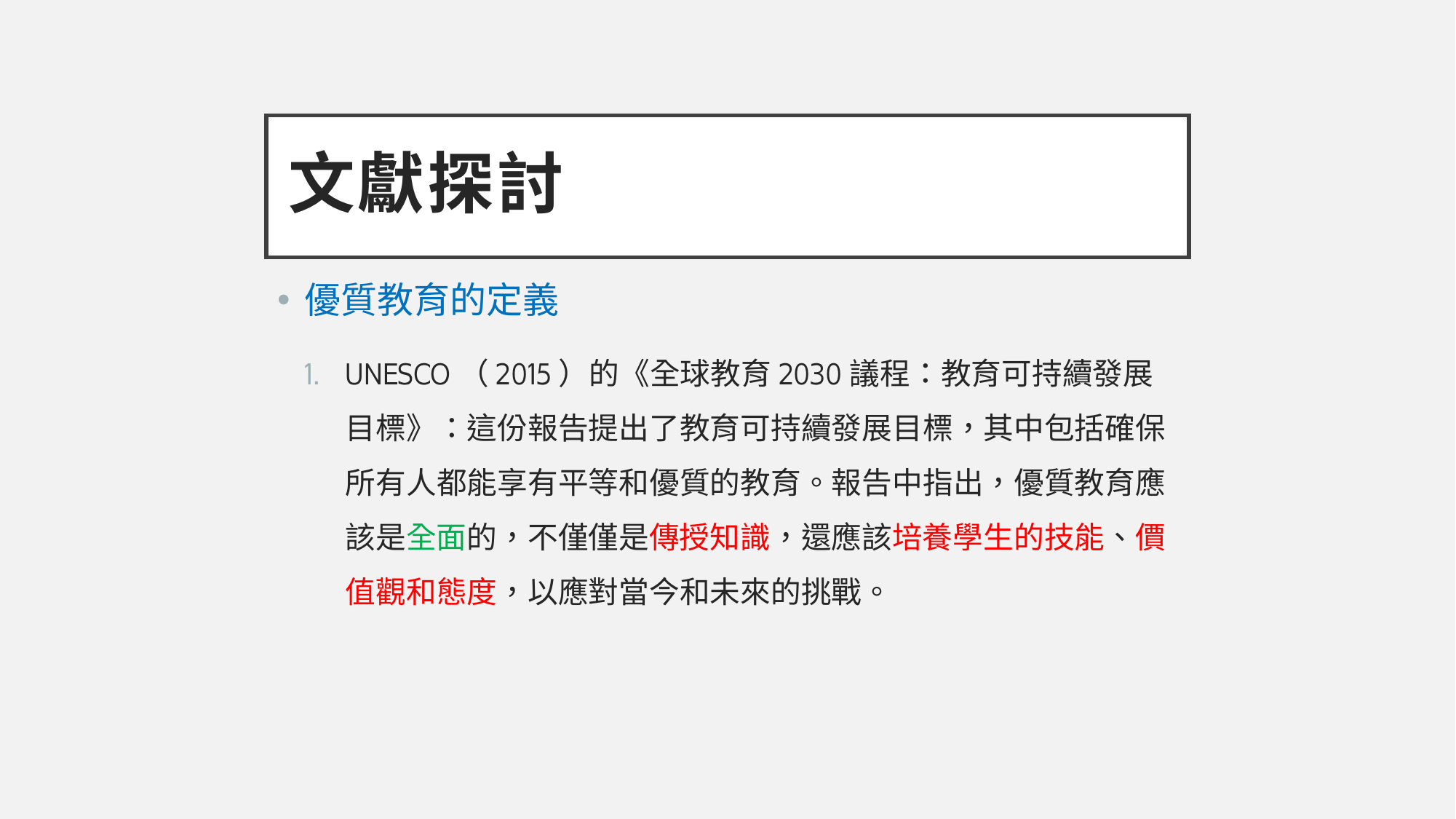

# 文獻探討
優質教育的定義
UNESCO（2015）的《全球教育2030議程：教育可持續發展目標》：這份報告提出了教育可持續發展目標，其中包括確保所有人都能享有平等和優質的教育。報告中指出，優質教育應該是全面的，不僅僅是傳授知識，還應該培養學生的技能、價值觀和態度，以應對當今和未來的挑戰。